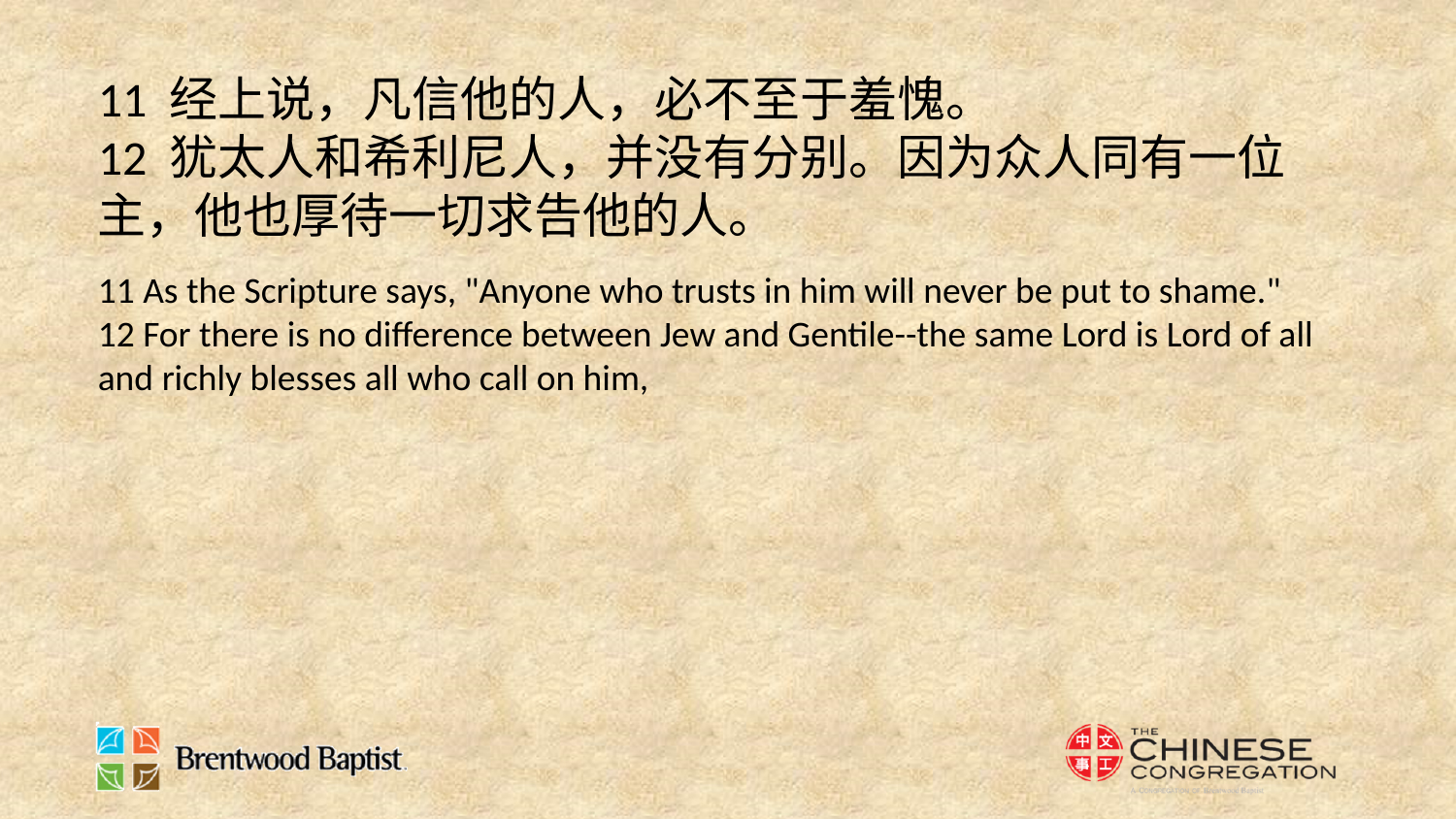

11 经上说，凡信他的人，必不至于羞愧。
12 犹太人和希利尼人，并没有分别。因为众人同有一位主，他也厚待一切求告他的人。

11 As the Scripture says, "Anyone who trusts in him will never be put to shame."
12 For there is no difference between Jew and Gentile--the same Lord is Lord of all and richly blesses all who call on him,